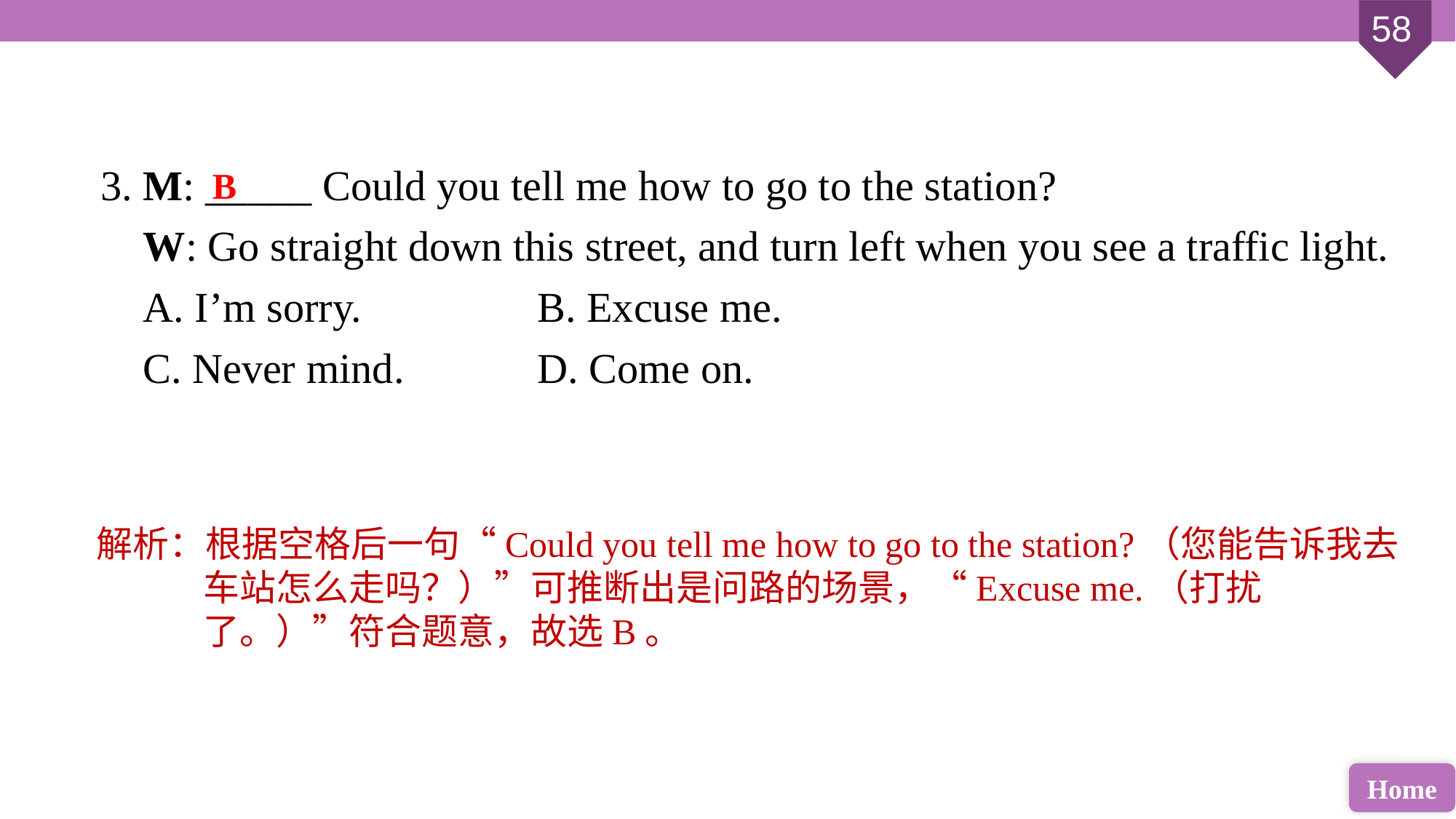

3. M: _____ Could you tell me how to go to the station?
    W: Go straight down this street, and turn left when you see a traffic light.
    A. I’m sorry. 		B. Excuse me.
    C. Never mind. 		D. Come on.
B
解析：根据空格后一句“Could you tell me how to go to the station?（您能告诉我去车站怎么走吗？）”可推断出是问路的场景，“Excuse me.（打扰了。）”符合题意，故选B。